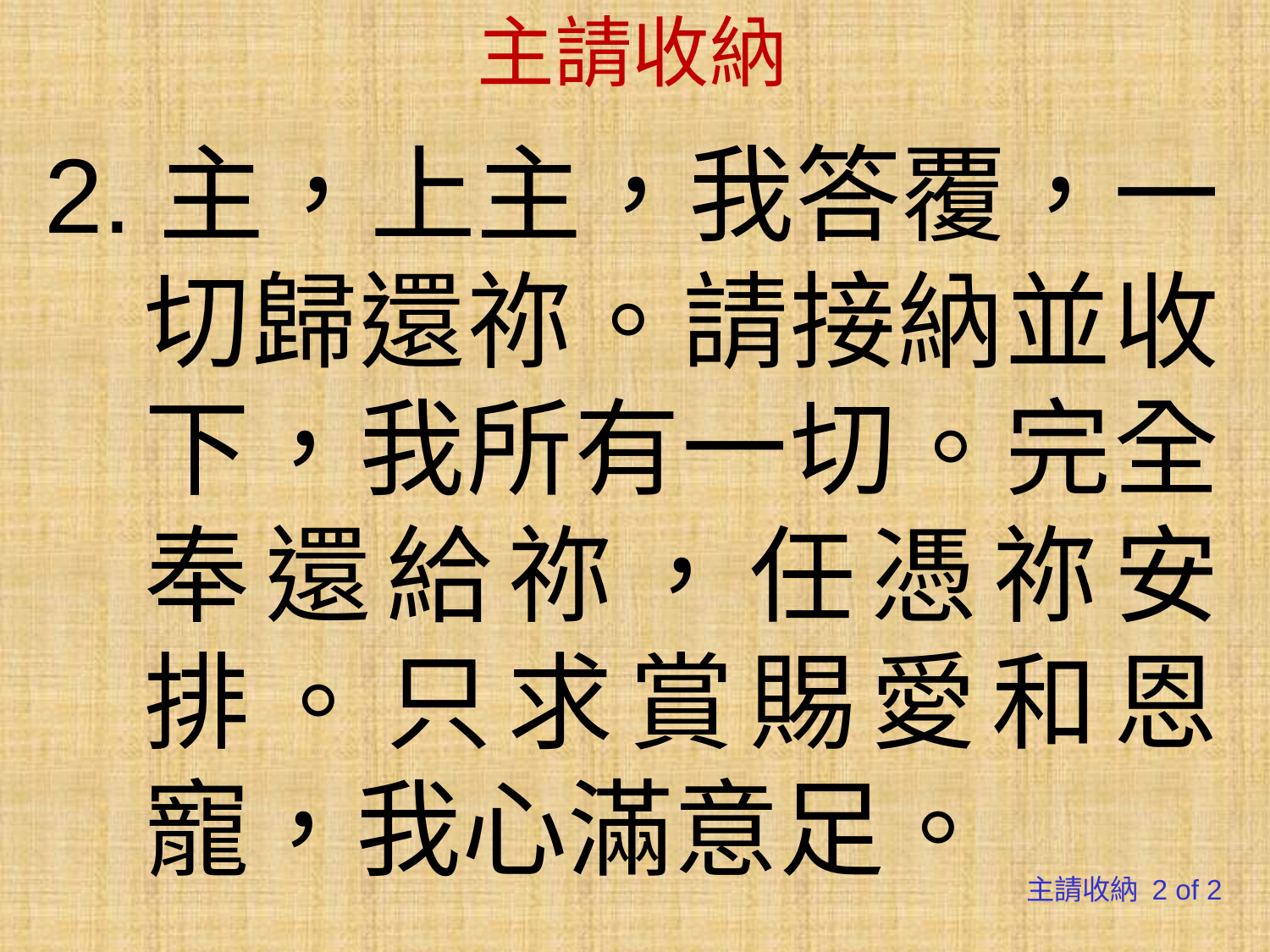

# 主請收納
2.主，上主，我答覆，一切歸還祢。請接納並收下，我所有一切。完全奉還給祢，任憑祢安排。只求賞賜愛和恩寵，我心滿意足。

主請收納 2 of 2